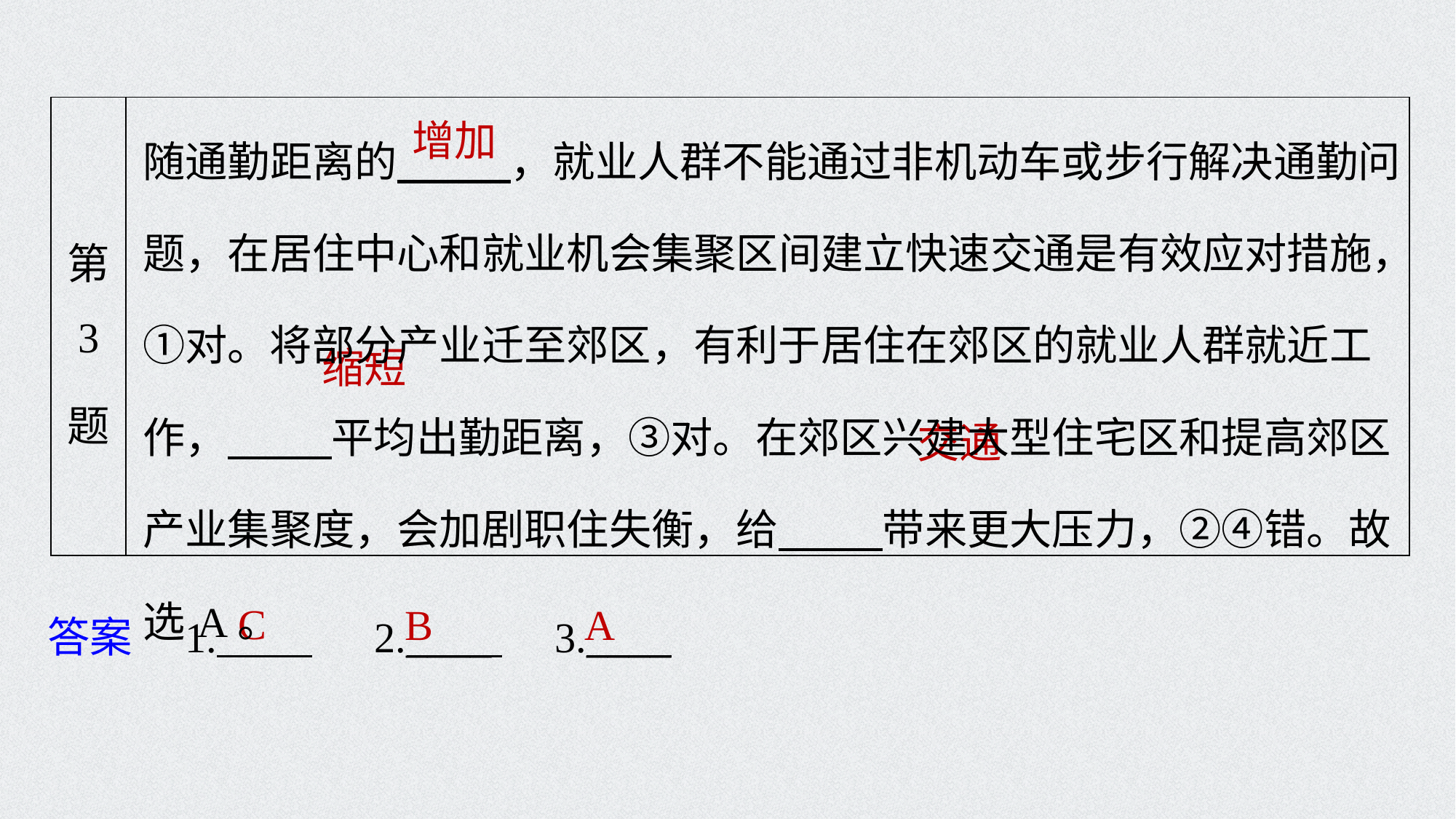

| 第 3 题 | 随通勤距离的 ，就业人群不能通过非机动车或步行解决通勤问题，在居住中心和就业机会集聚区间建立快速交通是有效应对措施，①对。将部分产业迁至郊区，有利于居住在郊区的就业人群就近工作， 平均出勤距离，③对。在郊区兴建大型住宅区和提高郊区产业集聚度，会加剧职住失衡，给 带来更大压力，②④错。故选A。 |
| --- | --- |
增加
缩短
交通
答案　1.         　2.____      3.____
C
B
A